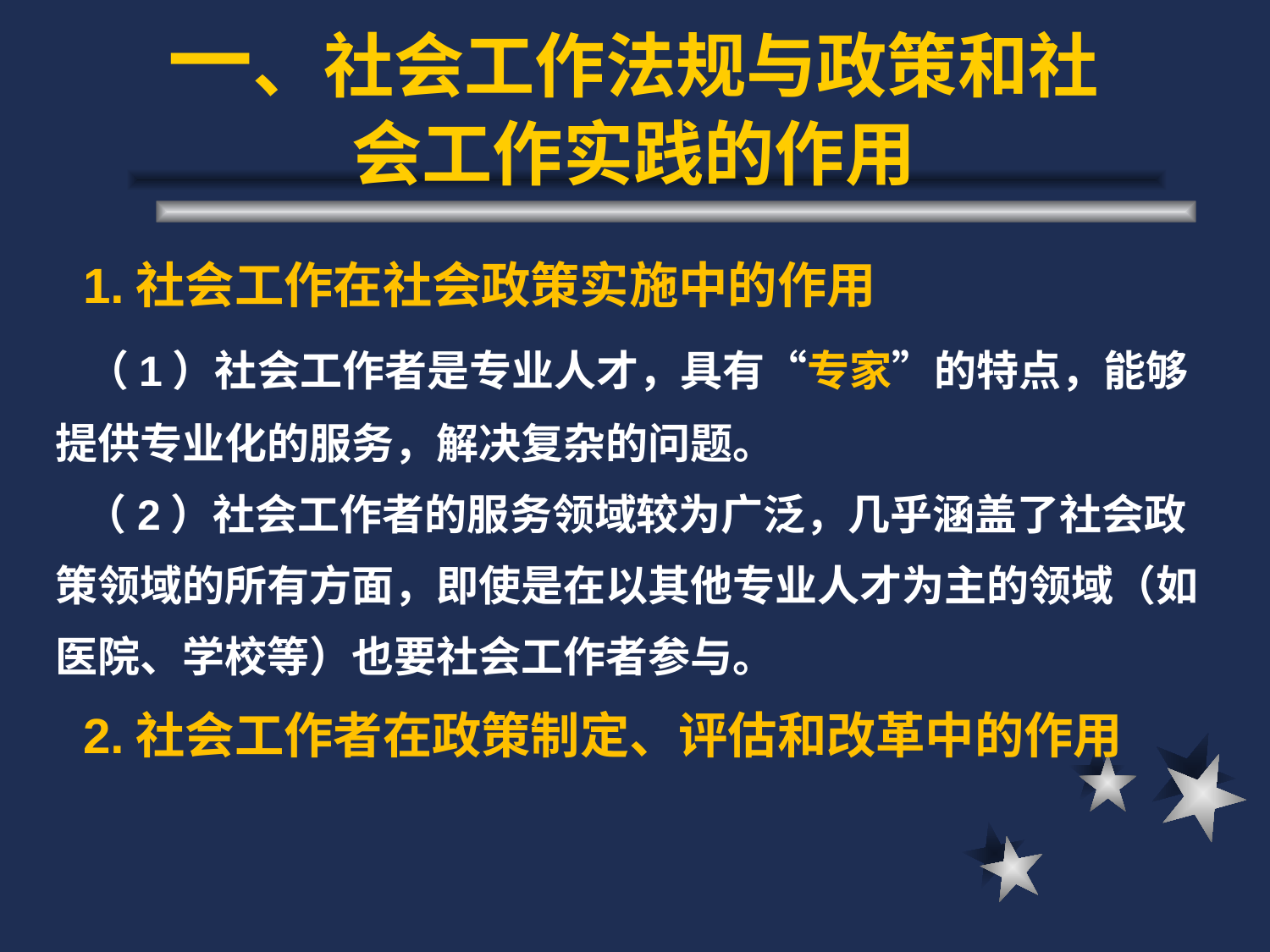

# 一、社会工作法规与政策和社 会工作实践的作用
  1.社会工作在社会政策实施中的作用
  （1）社会工作者是专业人才，具有“专家”的特点，能够提供专业化的服务，解决复杂的问题。
  （2）社会工作者的服务领域较为广泛，几乎涵盖了社会政策领域的所有方面，即使是在以其他专业人才为主的领域（如医院、学校等）也要社会工作者参与。
  2.社会工作者在政策制定、评估和改革中的作用
39